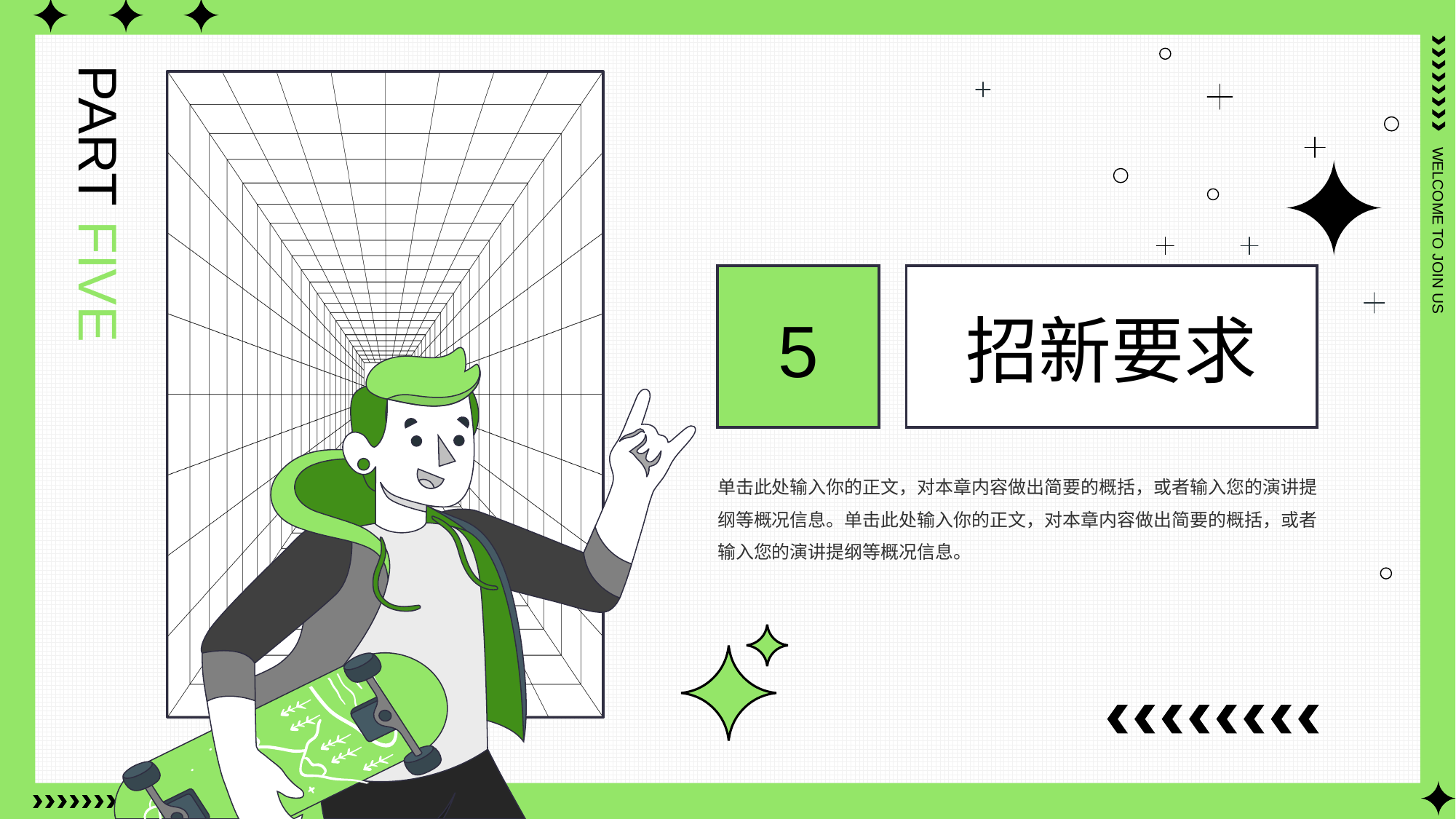

PART FIVE
5
招新要求
单击此处输入你的正文，对本章内容做出简要的概括，或者输入您的演讲提纲等概况信息。单击此处输入你的正文，对本章内容做出简要的概括，或者输入您的演讲提纲等概况信息。